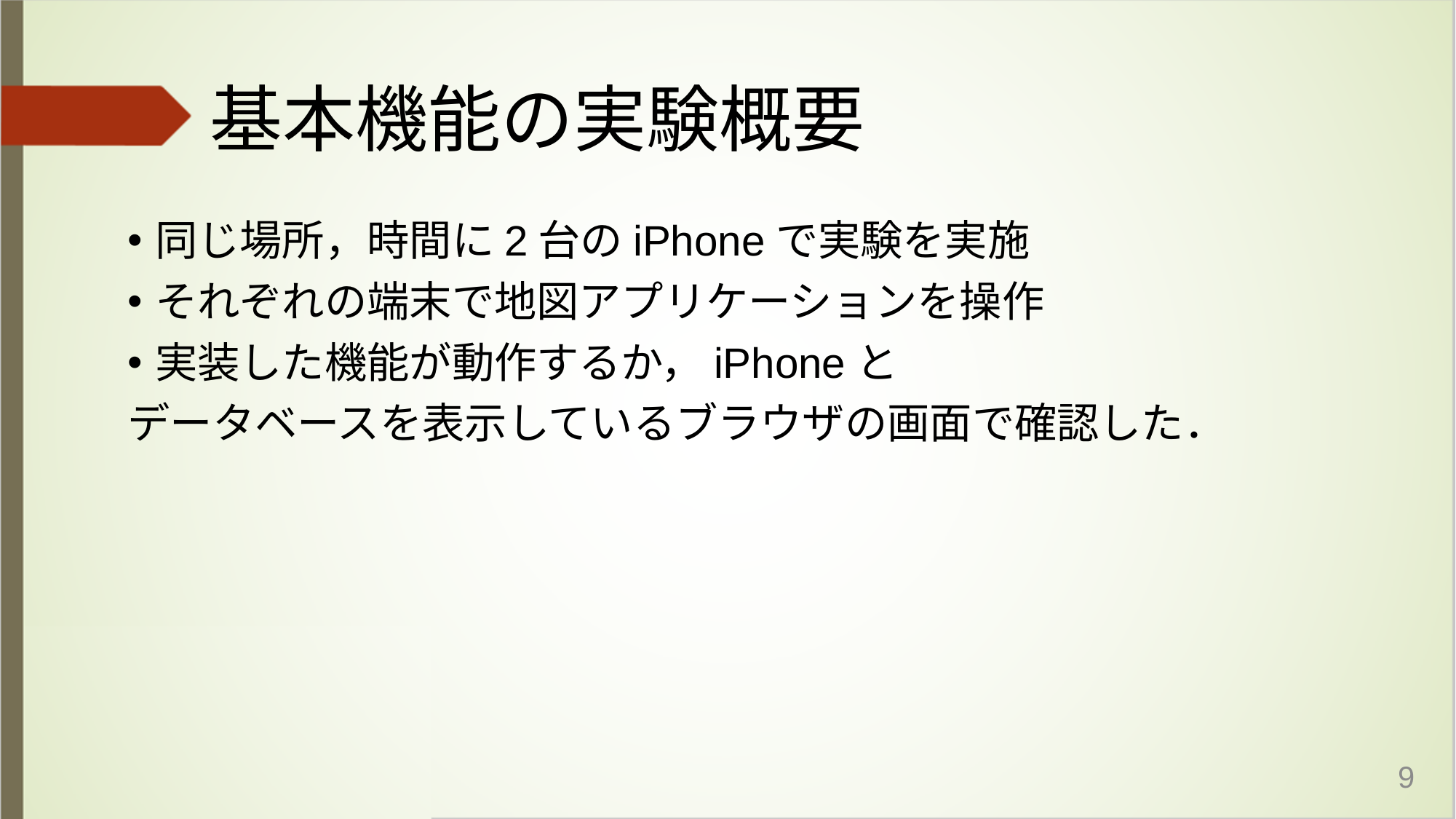

# 基本機能の実験概要
同じ場所，時間に2台のiPhoneで実験を実施
それぞれの端末で地図アプリケーションを操作
実装した機能が動作するか，iPhoneと
データベースを表示しているブラウザの画面で確認した．
9